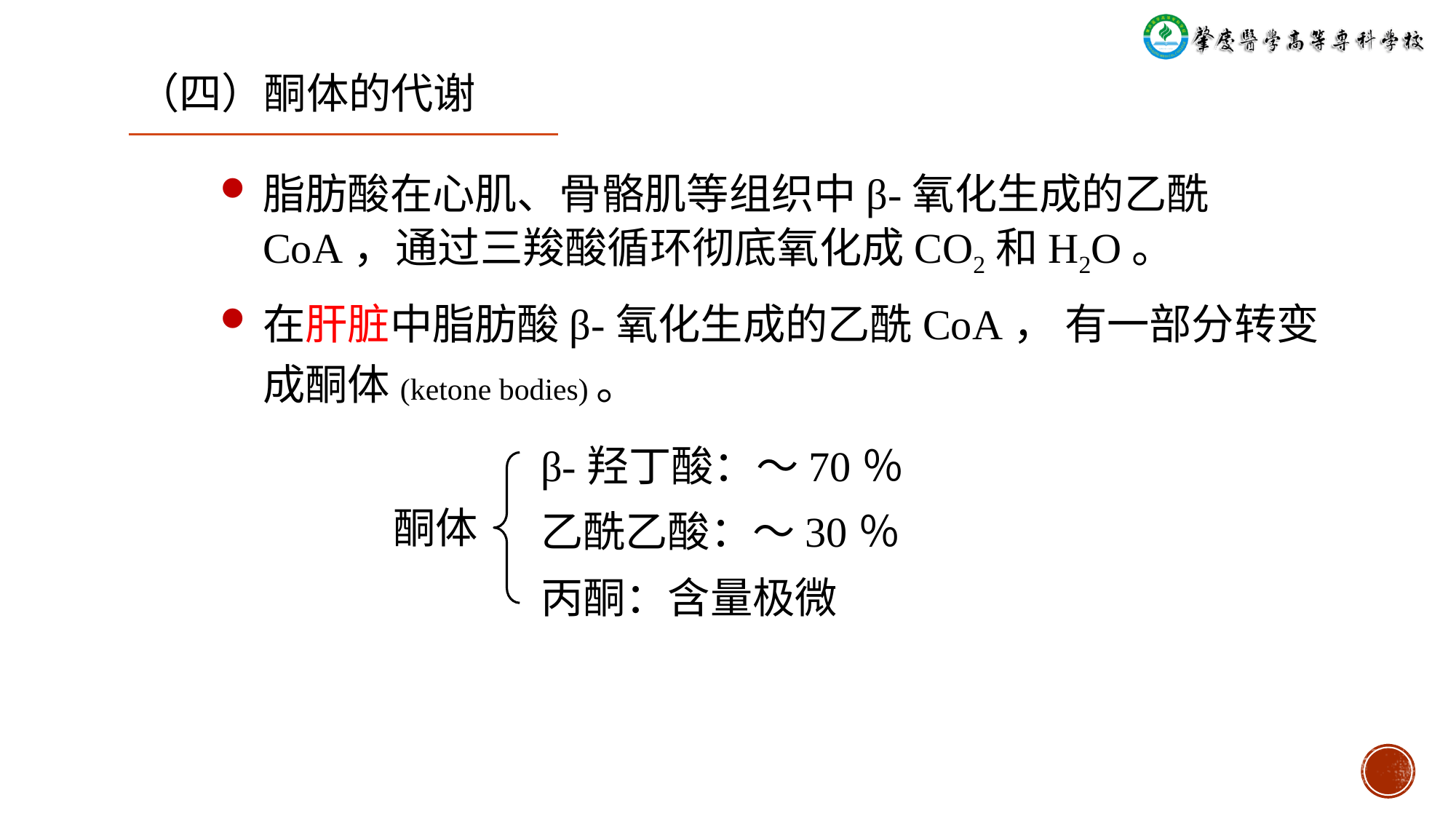

# （四）酮体的代谢
脂肪酸在心肌、骨骼肌等组织中β-氧化生成的乙酰CoA，通过三羧酸循环彻底氧化成CO2和H2O。
在肝脏中脂肪酸β-氧化生成的乙酰CoA， 有一部分转变成酮体(ketone bodies)。
β-羟丁酸：～70％
乙酰乙酸：～30％
丙酮：含量极微

酮体